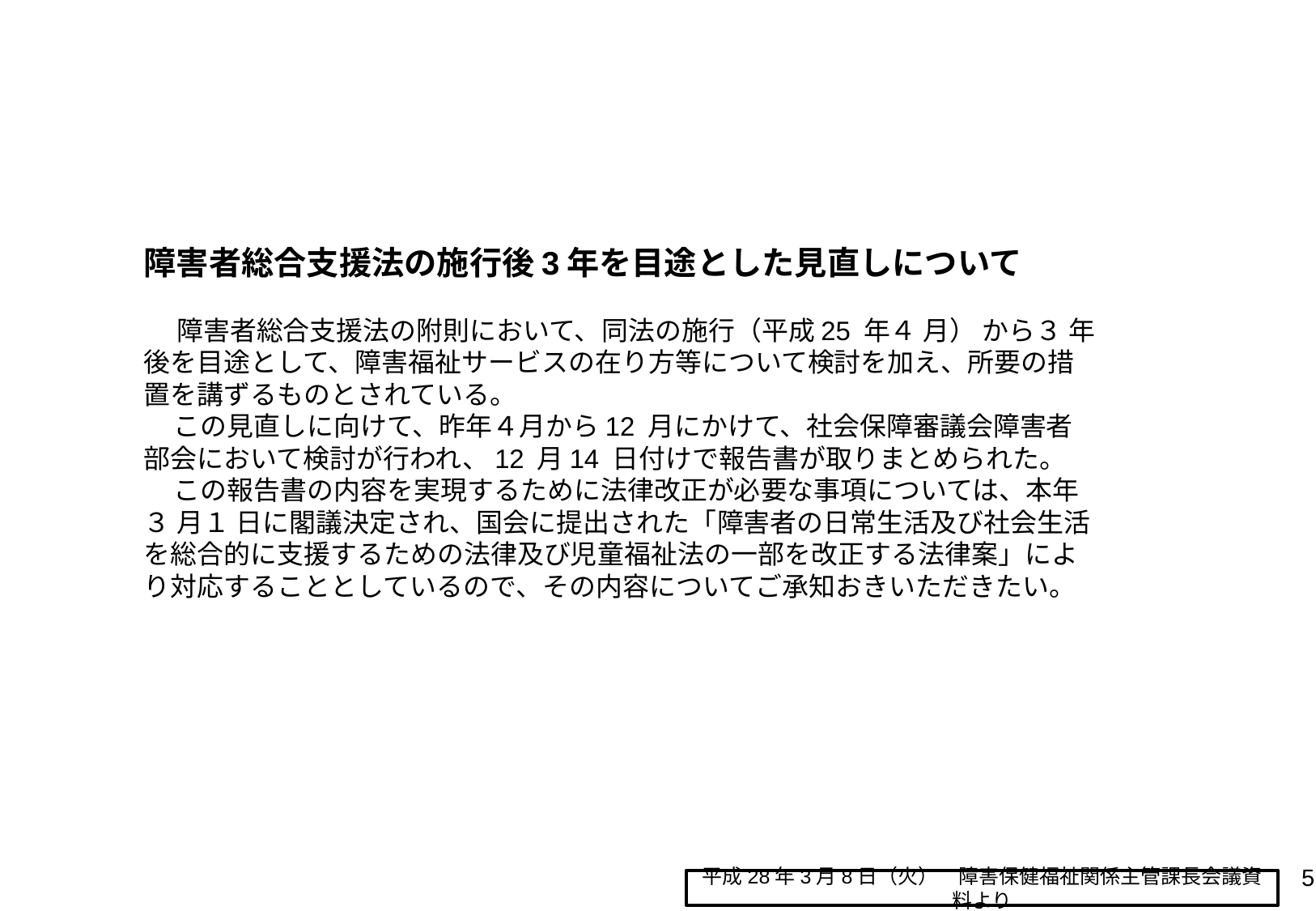

障害者総合支援法の施行後3年を目途とした見直しについて

　 障害者総合支援法の附則において、同法の施行（平成25 年４ 月） から３ 年
後を目途として、障害福祉サービスの在り方等について検討を加え、所要の措
置を講ずるものとされている。
    この見直しに向けて、昨年４月から12 月にかけて、社会保障審議会障害者
部会において検討が行われ、12 月14 日付けで報告書が取りまとめられた。
    この報告書の内容を実現するために法律改正が必要な事項については、本年
３ 月１ 日に閣議決定され、国会に提出された「障害者の日常生活及び社会生活
を総合的に支援するための法律及び児童福祉法の一部を改正する法律案」によ
り対応することとしているので、その内容についてご承知おきいただきたい。
5
平成28年3月8日（火）　障害保健福祉関係主管課長会議資料より